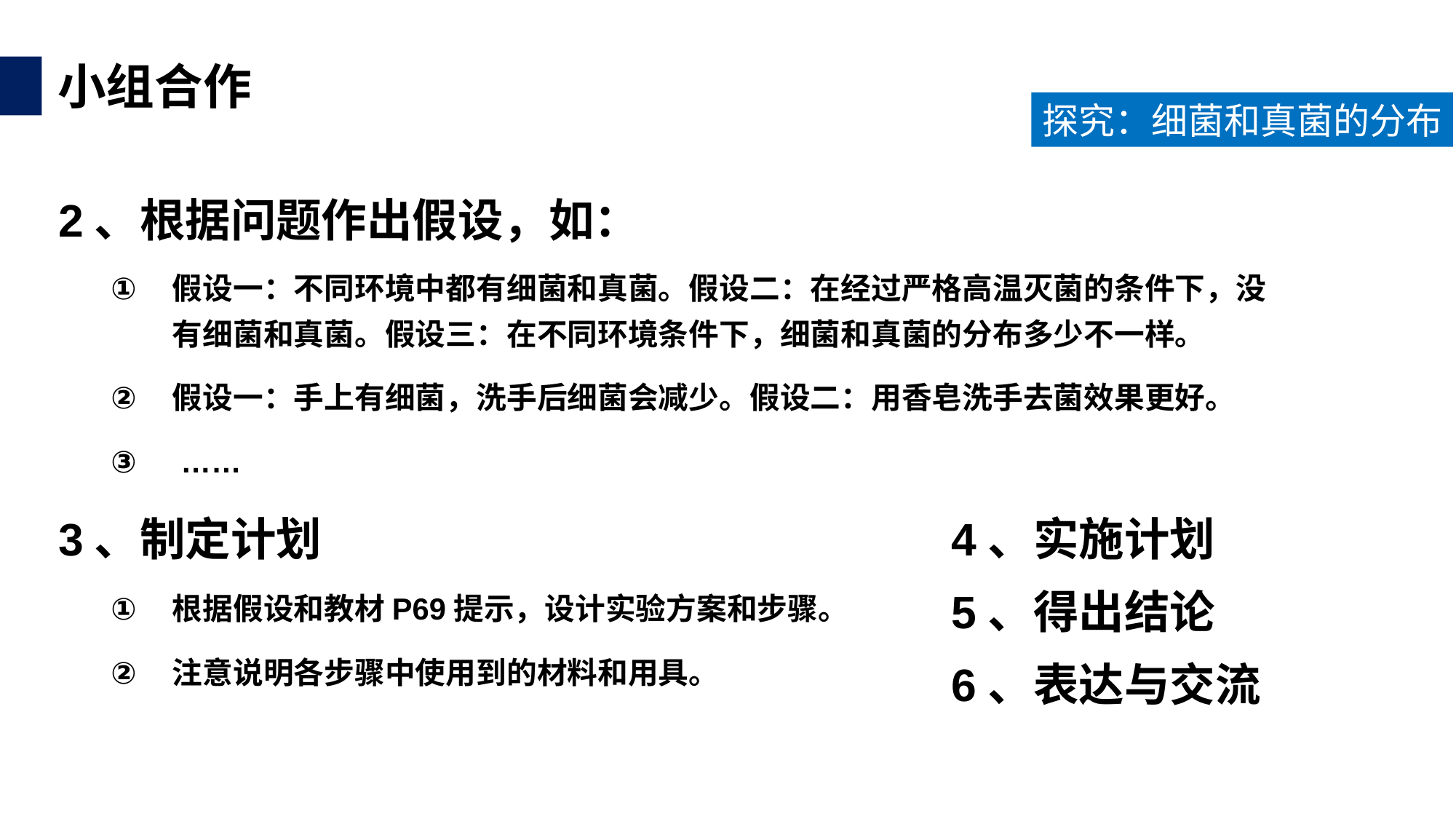

小组合作

探究：细菌和真菌的分布
2、根据问题作出假设，如：
假设一：不同环境中都有细菌和真菌。假设二：在经过严格高温灭菌的条件下，没有细菌和真菌。假设三：在不同环境条件下，细菌和真菌的分布多少不一样。
假设一：手上有细菌，洗手后细菌会减少。假设二：用香皂洗手去菌效果更好。
 ……
3、制定计划
4、实施计划
根据假设和教材P69提示，设计实验方案和步骤。
注意说明各步骤中使用到的材料和用具。
5、得出结论
6、表达与交流